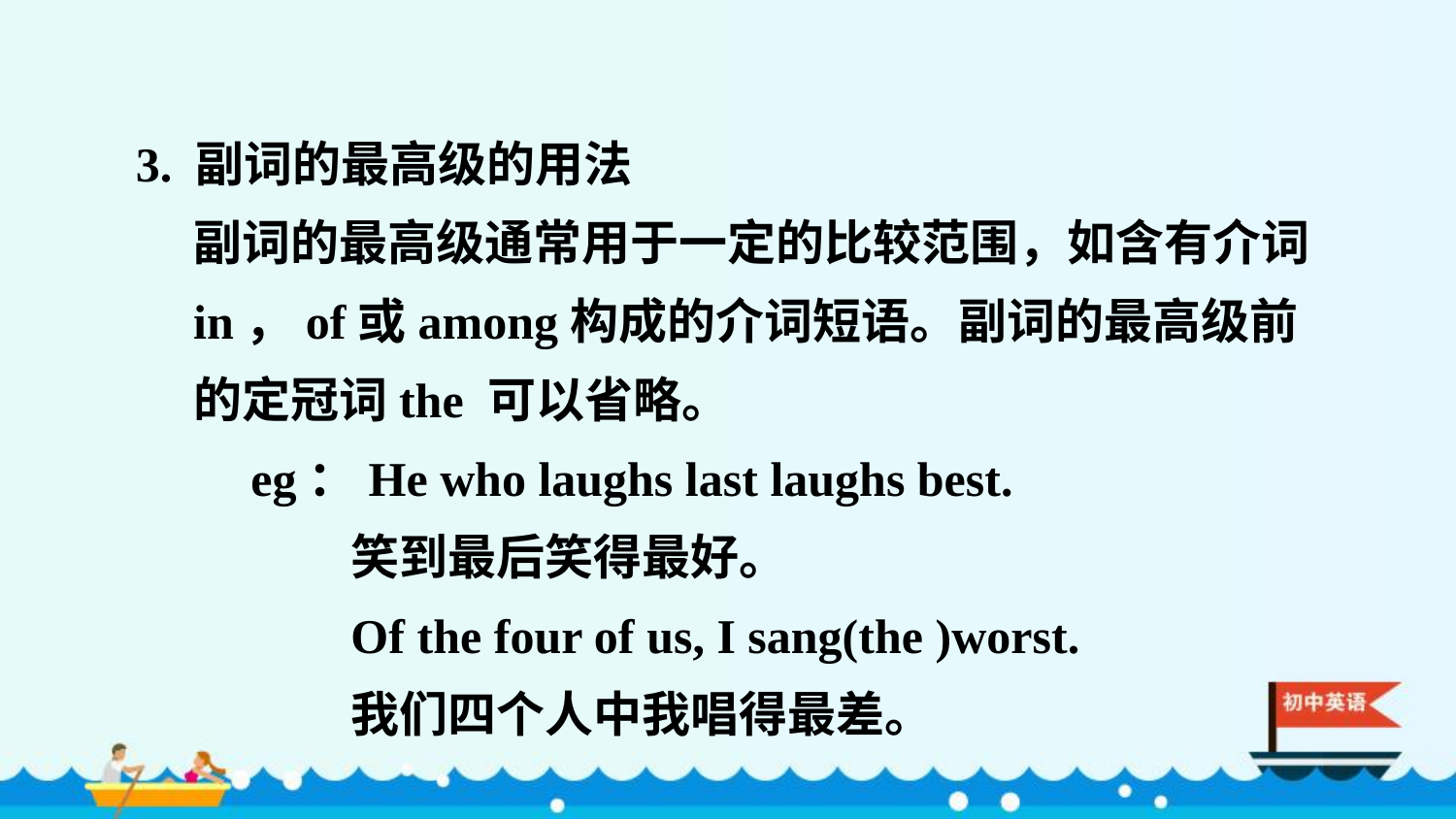

3. 副词的最高级的用法
副词的最高级通常用于一定的比较范围，如含有介词in，of或among构成的介词短语。副词的最高级前的定冠词the 可以省略。
eg：He who laughs last laughs best.
笑到最后笑得最好。
Of the four of us, I sang(the )worst.
我们四个人中我唱得最差。